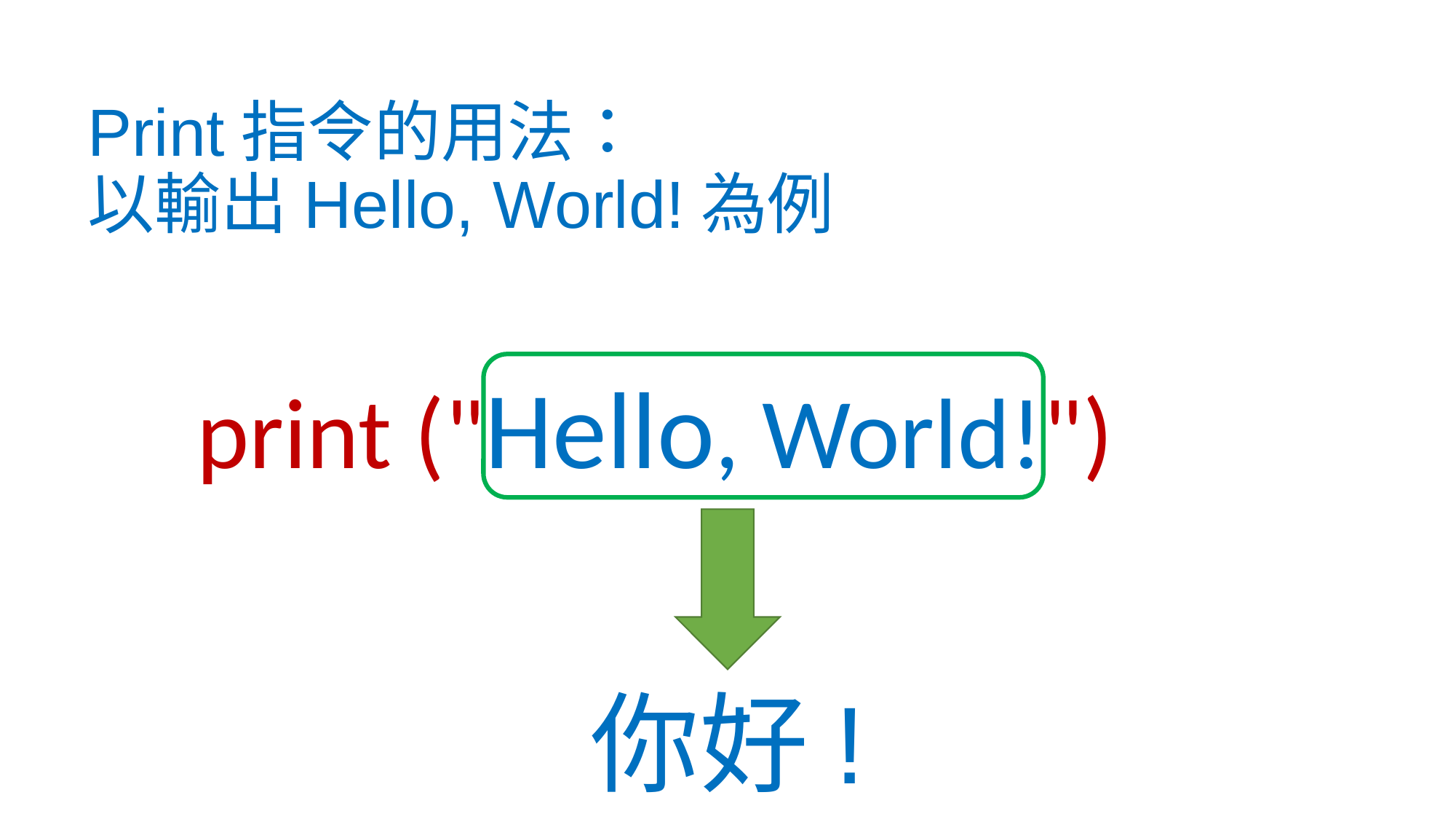

# Print指令的用法： 以輸出Hello, World!為例
print ("Hello, World!")

你好!